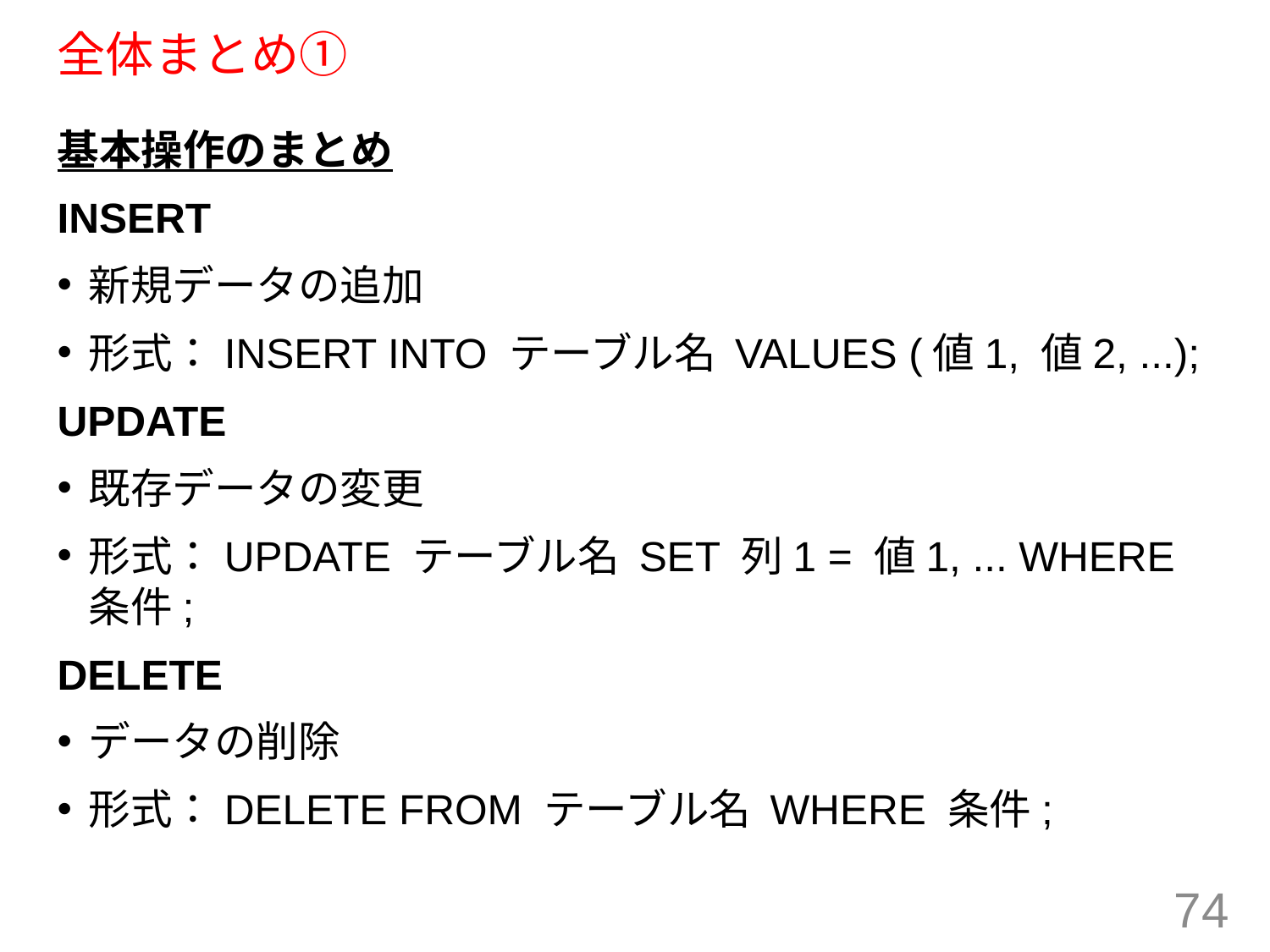

# 全体まとめ①
基本操作のまとめ
INSERT
新規データの追加
形式：INSERT INTO テーブル名 VALUES (値1, 値2, ...);
UPDATE
既存データの変更
形式：UPDATE テーブル名 SET 列1 = 値1, ... WHERE 条件;
DELETE
データの削除
形式：DELETE FROM テーブル名 WHERE 条件;
74